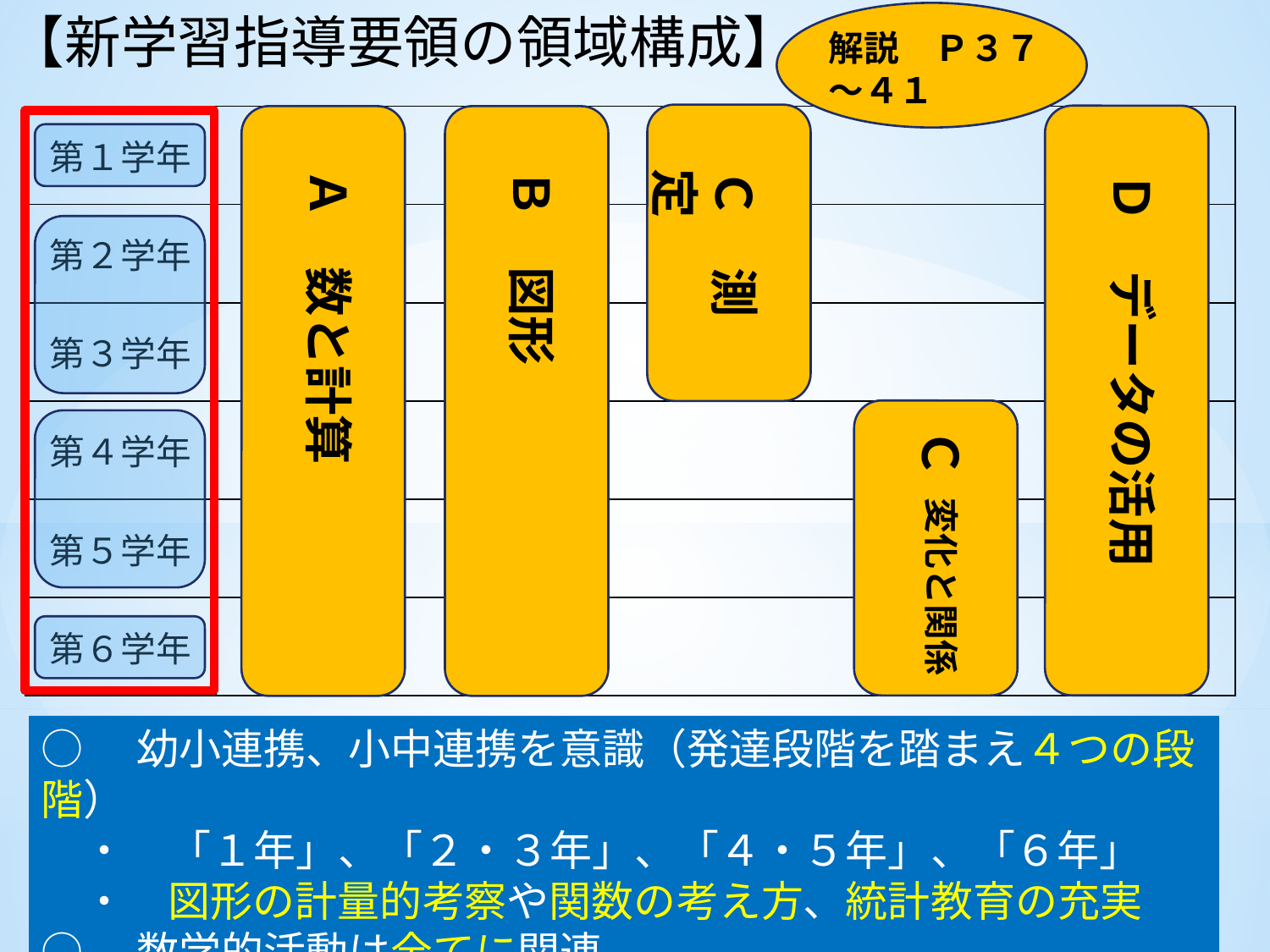

【新学習指導要領の領域構成】

解説　Ｐ３７
～４１

| 第１学年 |  |
| --- | --- |
| 第２学年 |  |
| 第３学年 |  |
| 第４学年 |  |
| 第５学年 |  |
| 第６学年 |  |

Ａ　数と計算
Ｂ　図形
Ｃ　測定
Ｄ　データの活用

Ｃ
変化と関係

○　幼小連携、小中連携を意識（発達段階を踏まえ４つの段階）
　・　「１年」、「２・３年」、「４・５年」、「６年」
　・　図形の計量的考察や関数の考え方、統計教育の充実
○　数学的活動は全てに関連